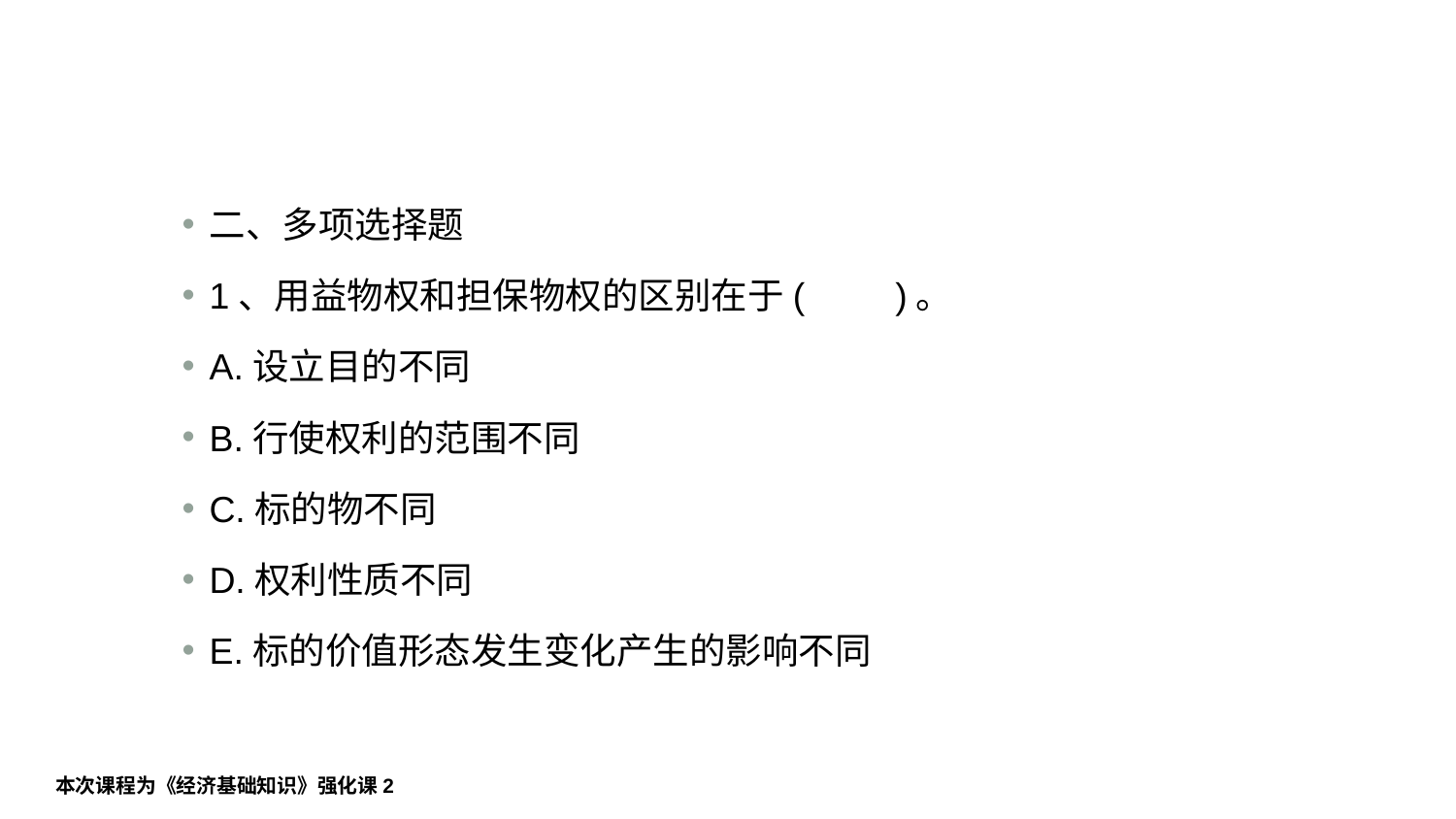

#
二、多项选择题
1、用益物权和担保物权的区别在于(　　)。
A.设立目的不同
B.行使权利的范围不同
C.标的物不同
D.权利性质不同
E.标的价值形态发生变化产生的影响不同